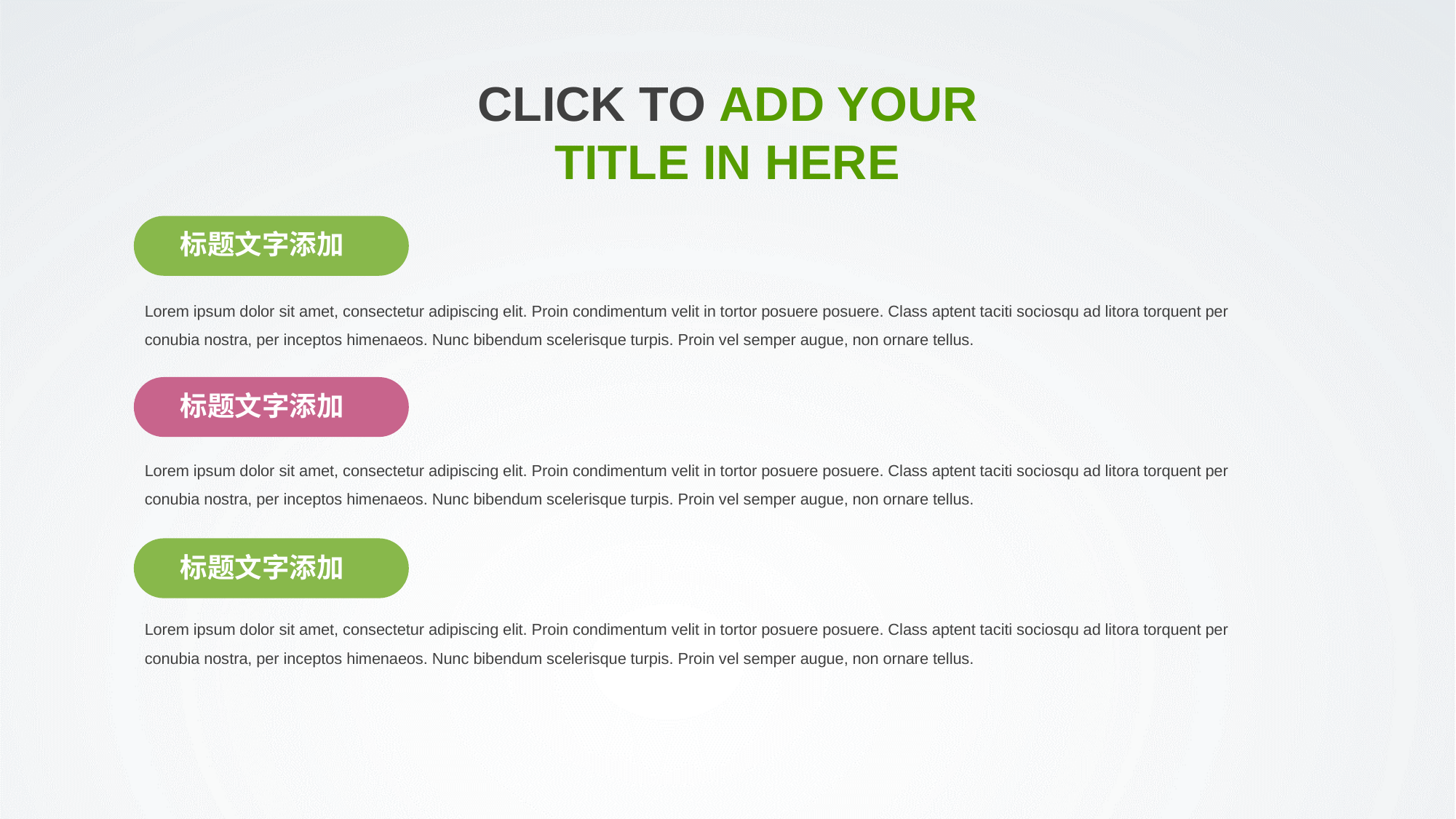

CLICK TO ADD YOUR TITLE IN HERE

标题文字添加
Lorem ipsum dolor sit amet, consectetur adipiscing elit. Proin condimentum velit in tortor posuere posuere. Class aptent taciti sociosqu ad litora torquent per conubia nostra, per inceptos himenaeos. Nunc bibendum scelerisque turpis. Proin vel semper augue, non ornare tellus.

标题文字添加
Lorem ipsum dolor sit amet, consectetur adipiscing elit. Proin condimentum velit in tortor posuere posuere. Class aptent taciti sociosqu ad litora torquent per conubia nostra, per inceptos himenaeos. Nunc bibendum scelerisque turpis. Proin vel semper augue, non ornare tellus.

标题文字添加
Lorem ipsum dolor sit amet, consectetur adipiscing elit. Proin condimentum velit in tortor posuere posuere. Class aptent taciti sociosqu ad litora torquent per conubia nostra, per inceptos himenaeos. Nunc bibendum scelerisque turpis. Proin vel semper augue, non ornare tellus.